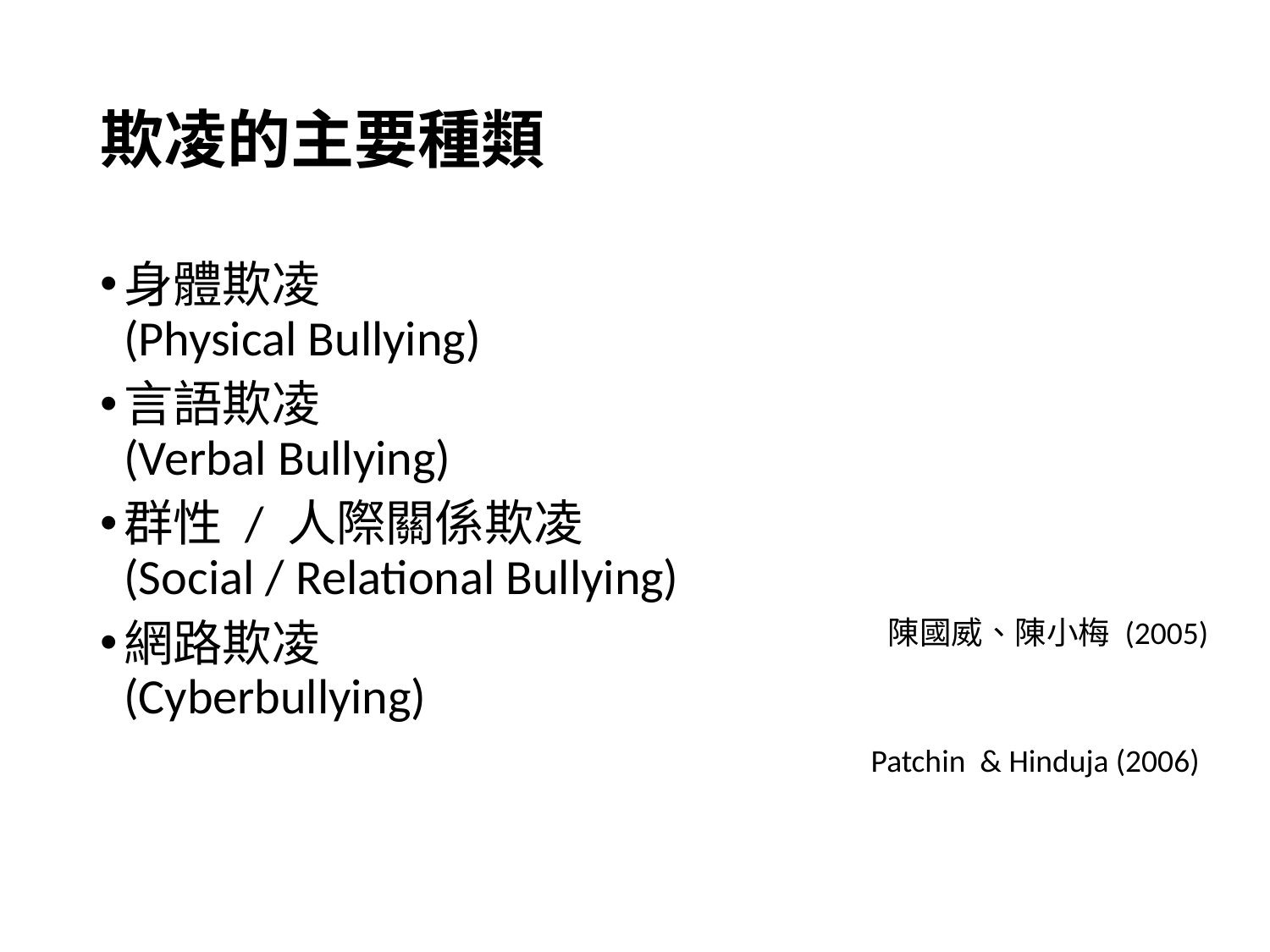

# 欺凌的主要種類
身體欺凌
(Physical Bullying)
言語欺凌
(Verbal Bullying)
群性 / 人際關係欺凌
(Social / Relational Bullying)
網路欺凌
(Cyberbullying)
陳國威、陳小梅 (2005)
Patchin  & Hinduja (2006)